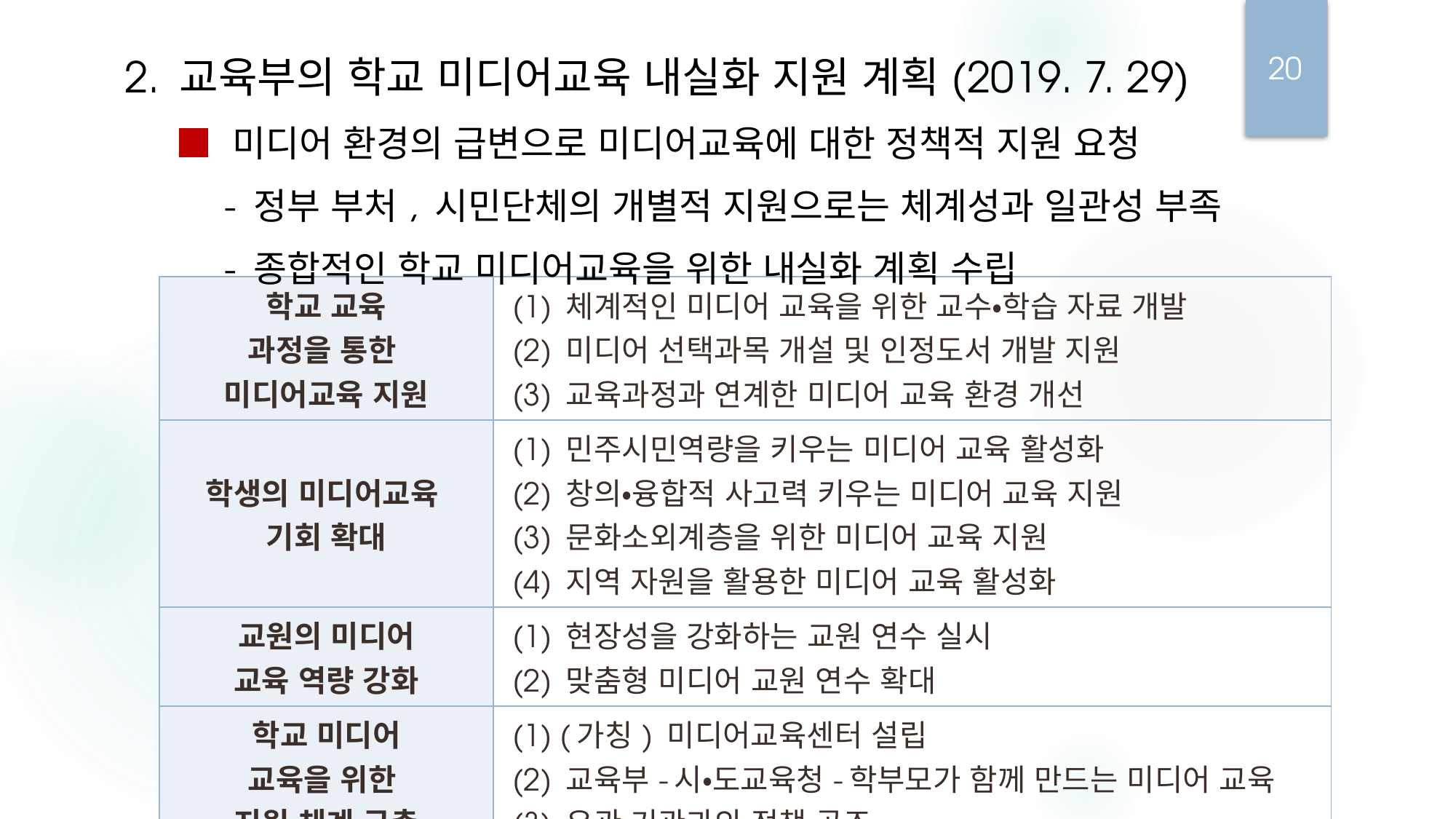

20
2. 교육부의 학교 미디어교육 내실화 지원 계획(2019. 7. 29)
     ■ 미디어 환경의 급변으로 미디어교육에 대한 정책적 지원 요청
          - 정부 부처, 시민단체의 개별적 지원으로는 체계성과 일관성 부족
          - 종합적인 학교 미디어교육을 위한 내실화 계획 수립
| 학교 교육 과정을 통한 미디어교육 지원 | (1) 체계적인 미디어 교육을 위한 교수‧학습 자료 개발 (2) 미디어 선택과목 개설 및 인정도서 개발 지원 (3) 교육과정과 연계한 미디어 교육 환경 개선 |
| --- | --- |
| 학생의 미디어교육 기회 확대 | (1) 민주시민역량을 키우는 미디어 교육 활성화 (2) 창의‧융합적 사고력 키우는 미디어 교육 지원 (3) 문화소외계층을 위한 미디어 교육 지원 (4) 지역 자원을 활용한 미디어 교육 활성화 |
| 교원의 미디어 교육 역량 강화 | (1) 현장성을 강화하는 교원 연수 실시 (2) 맞춤형 미디어 교원 연수 확대 |
| 학교 미디어 교육을 위한 지원 체계 구축 | (1) (가칭) 미디어교육센터 설립 (2) 교육부-시‧도교육청-학부모가 함께 만드는 미디어 교육 (3) 유관 기관과의 정책 공조 |